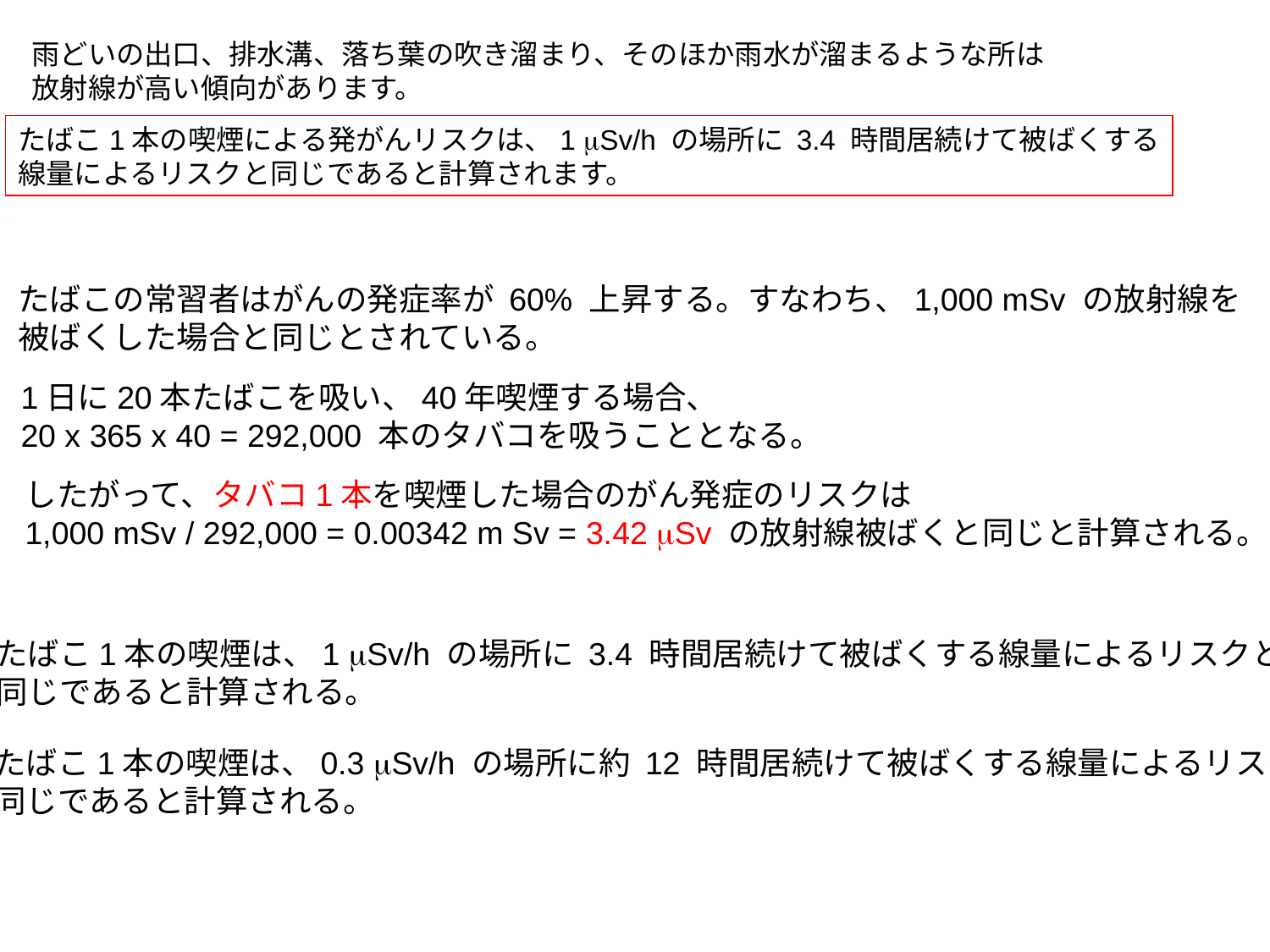

雨どいの出口、排水溝、落ち葉の吹き溜まり、そのほか雨水が溜まるような所は
放射線が高い傾向があります。
たばこ1本の喫煙による発がんリスクは、1 μSv/h の場所に 3.4 時間居続けて被ばくする
線量によるリスクと同じであると計算されます。
たばこの常習者はがんの発症率が 60% 上昇する。すなわち、1,000 mSv の放射線を
被ばくした場合と同じとされている。
1日に20本たばこを吸い、40年喫煙する場合、
20 x 365 x 40 = 292,000 本のタバコを吸うこととなる。
したがって、タバコ1本を喫煙した場合のがん発症のリスクは
1,000 mSv / 292,000 = 0.00342 m Sv = 3.42 μSv の放射線被ばくと同じと計算される。
たばこ1本の喫煙は、1 μSv/h の場所に 3.4 時間居続けて被ばくする線量によるリスクと
同じであると計算される。
たばこ1本の喫煙は、0.3 μSv/h の場所に約 12 時間居続けて被ばくする線量によるリスクと
同じであると計算される。